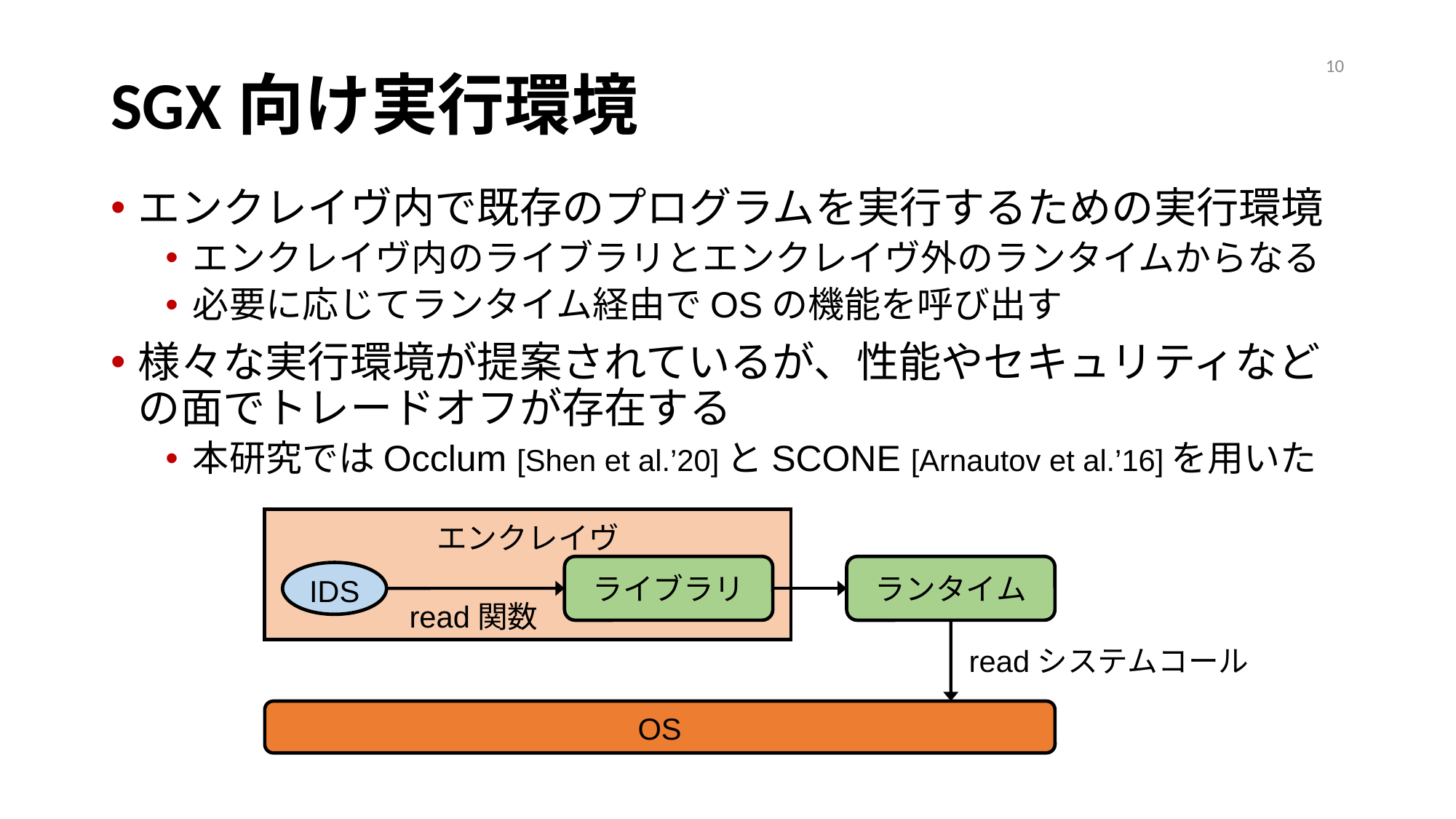

10
# SGX向け実行環境
エンクレイヴ内で既存のプログラムを実行するための実行環境
エンクレイヴ内のライブラリとエンクレイヴ外のランタイムからなる
必要に応じてランタイム経由でOSの機能を呼び出す
様々な実行環境が提案されているが、性能やセキュリティなどの面でトレードオフが存在する
本研究ではOcclum [Shen et al.’20]とSCONE [Arnautov et al.’16]を用いた
エンクレイヴ
ライブラリ
ランタイム
IDS
read関数
readシステムコール
OS